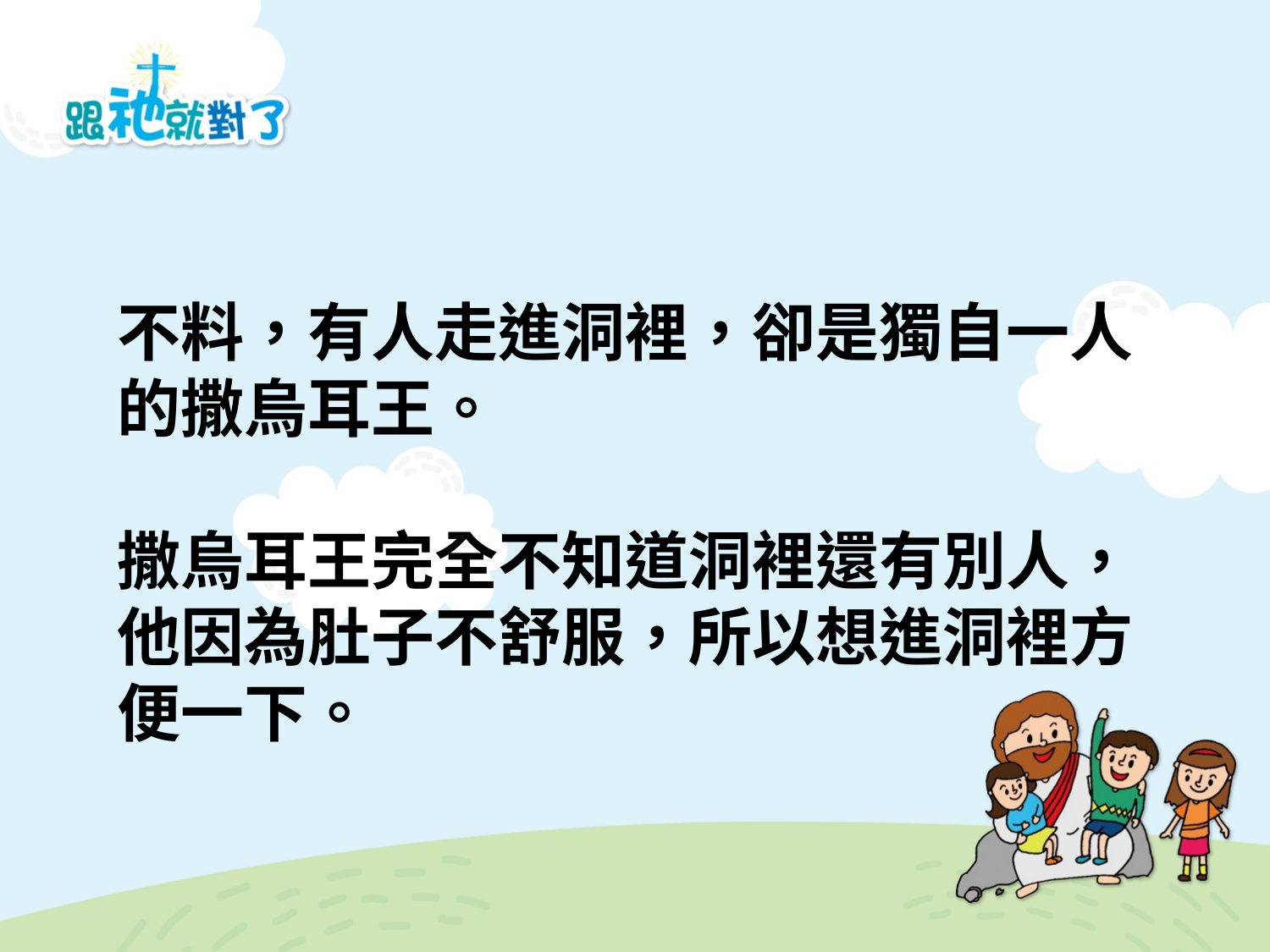

不料，有人走進洞裡，卻是獨自一人的撒烏耳王。

撒烏耳王完全不知道洞裡還有別人，他因為肚子不舒服，所以想進洞裡方便一下。